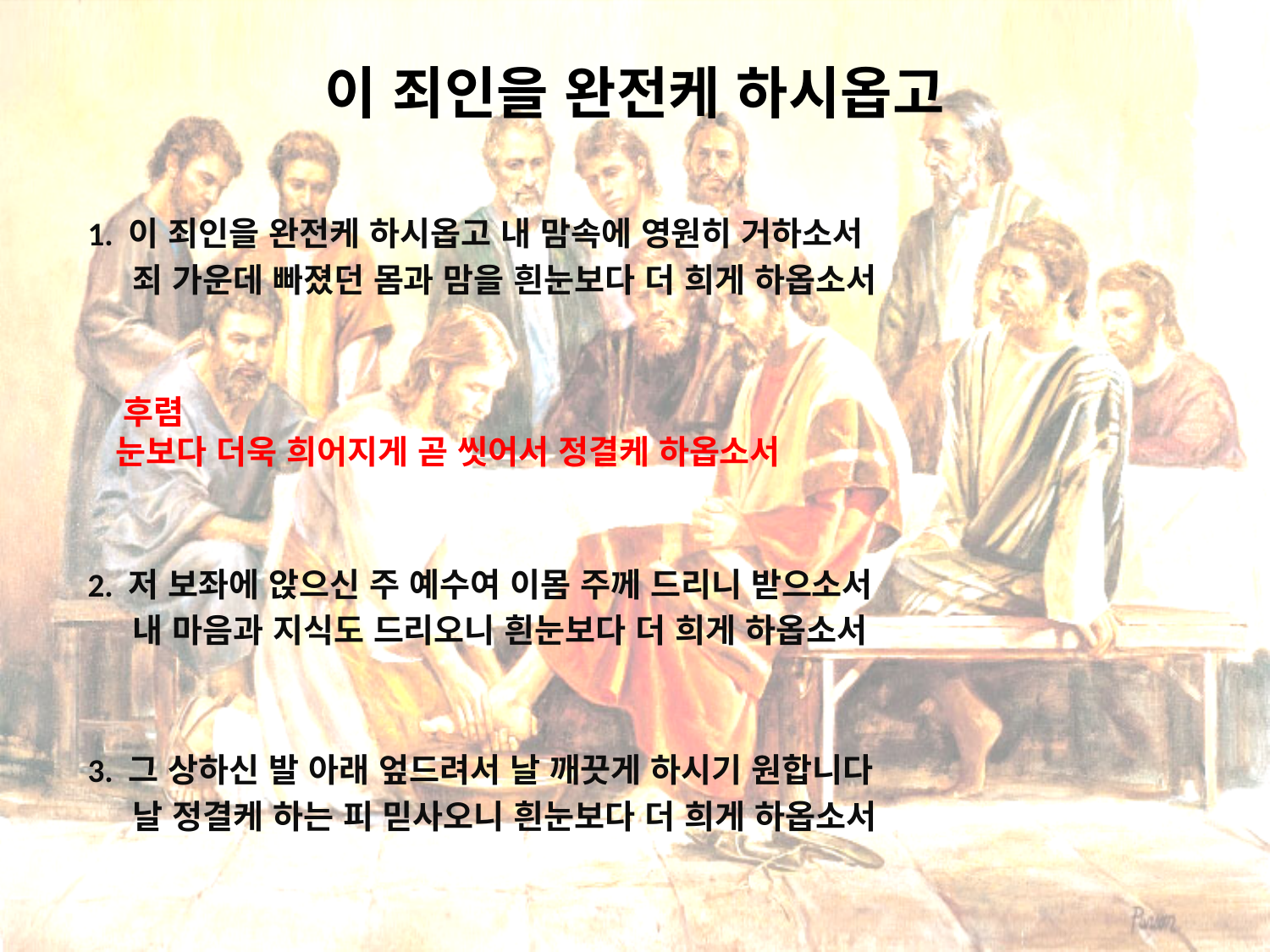

# 이 죄인을 완전케 하시옵고
1. 이 죄인을 완전케 하시옵고 내 맘속에 영원히 거하소서
    죄 가운데 빠졌던 몸과 맘을 흰눈보다 더 희게 하옵소서

   후렴
   눈보다 더욱 희어지게 곧 씻어서 정결케 하옵소서

2. 저 보좌에 앉으신 주 예수여 이몸 주께 드리니 받으소서
    내 마음과 지식도 드리오니 흰눈보다 더 희게 하옵소서

3. 그 상하신 발 아래 엎드려서 날 깨끗게 하시기 원합니다
    날 정결케 하는 피 믿사오니 흰눈보다 더 희게 하옵소서